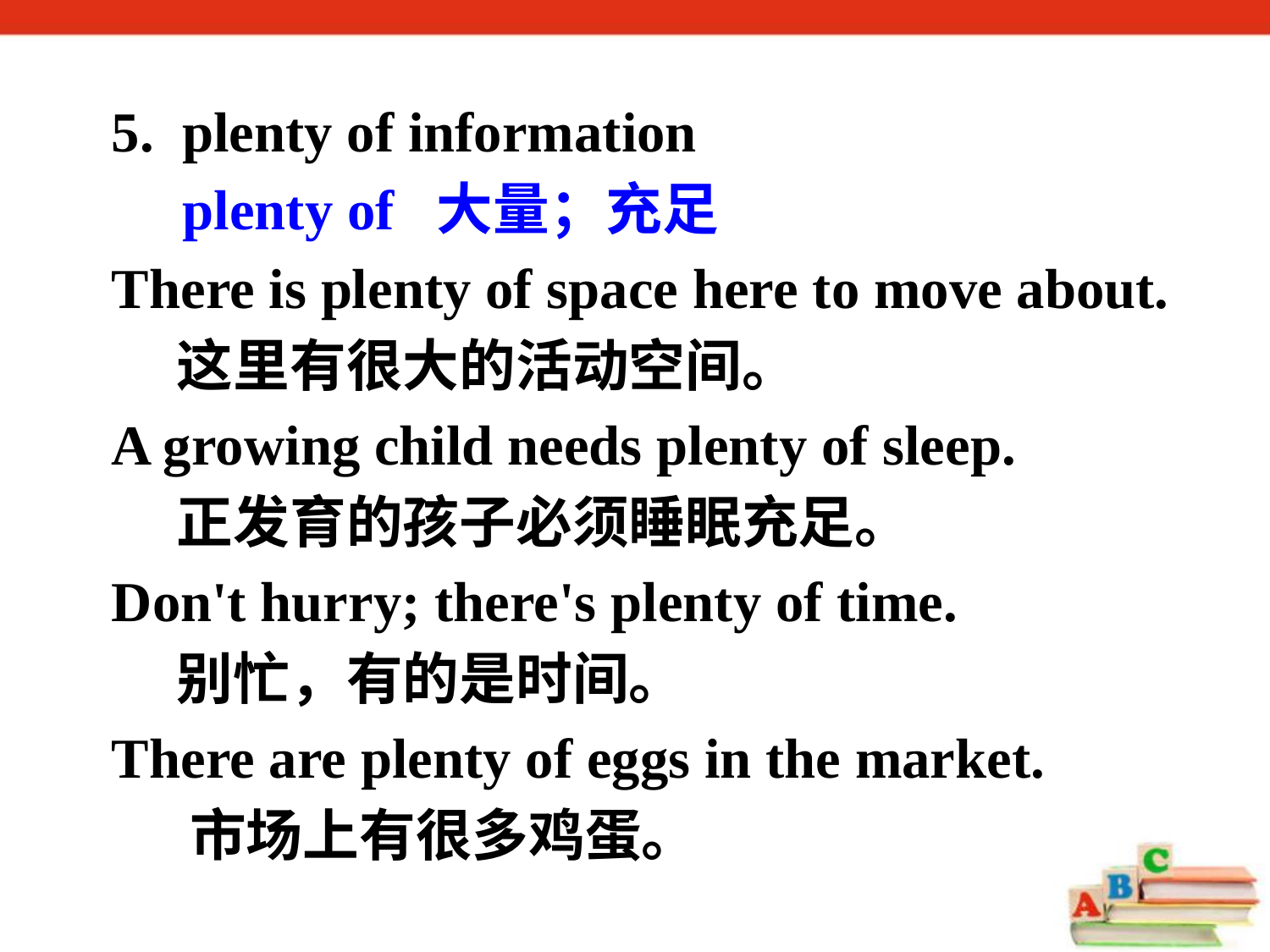

5.  plenty of information
     plenty of  大量；充足
There is plenty of space here to move about.
    这里有很大的活动空间。
A growing child needs plenty of sleep.
    正发育的孩子必须睡眠充足。
Don't hurry; there's plenty of time.
    别忙，有的是时间。
There are plenty of eggs in the market.
     市场上有很多鸡蛋。